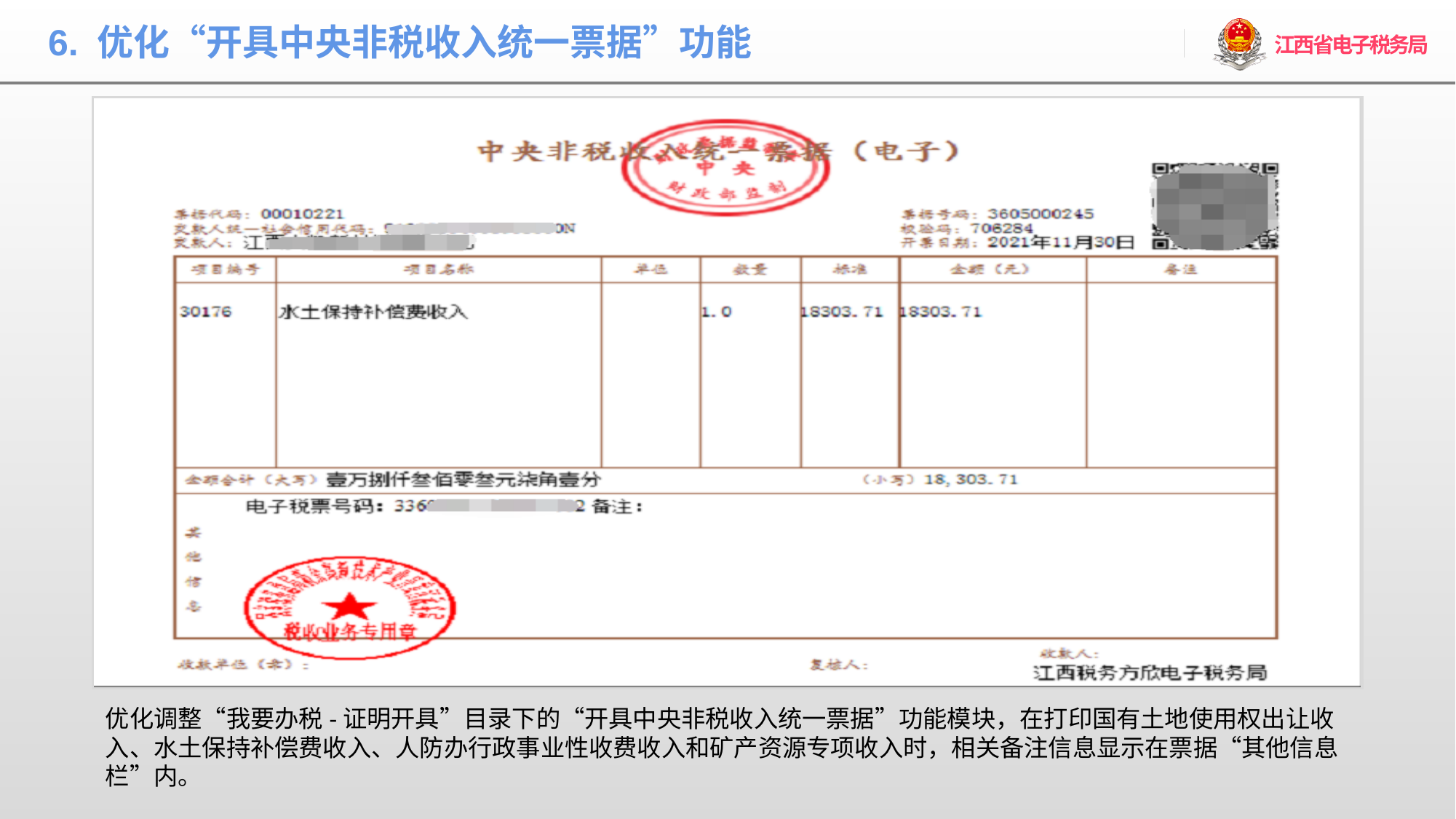

6. 优化“开具中央非税收入统一票据”功能

优化调整“我要办税-证明开具”目录下的“开具中央非税收入统一票据”功能模块，在打印国有土地使用权出让收入、水土保持补偿费收入、人防办行政事业性收费收入和矿产资源专项收入时，相关备注信息显示在票据“其他信息栏”内。